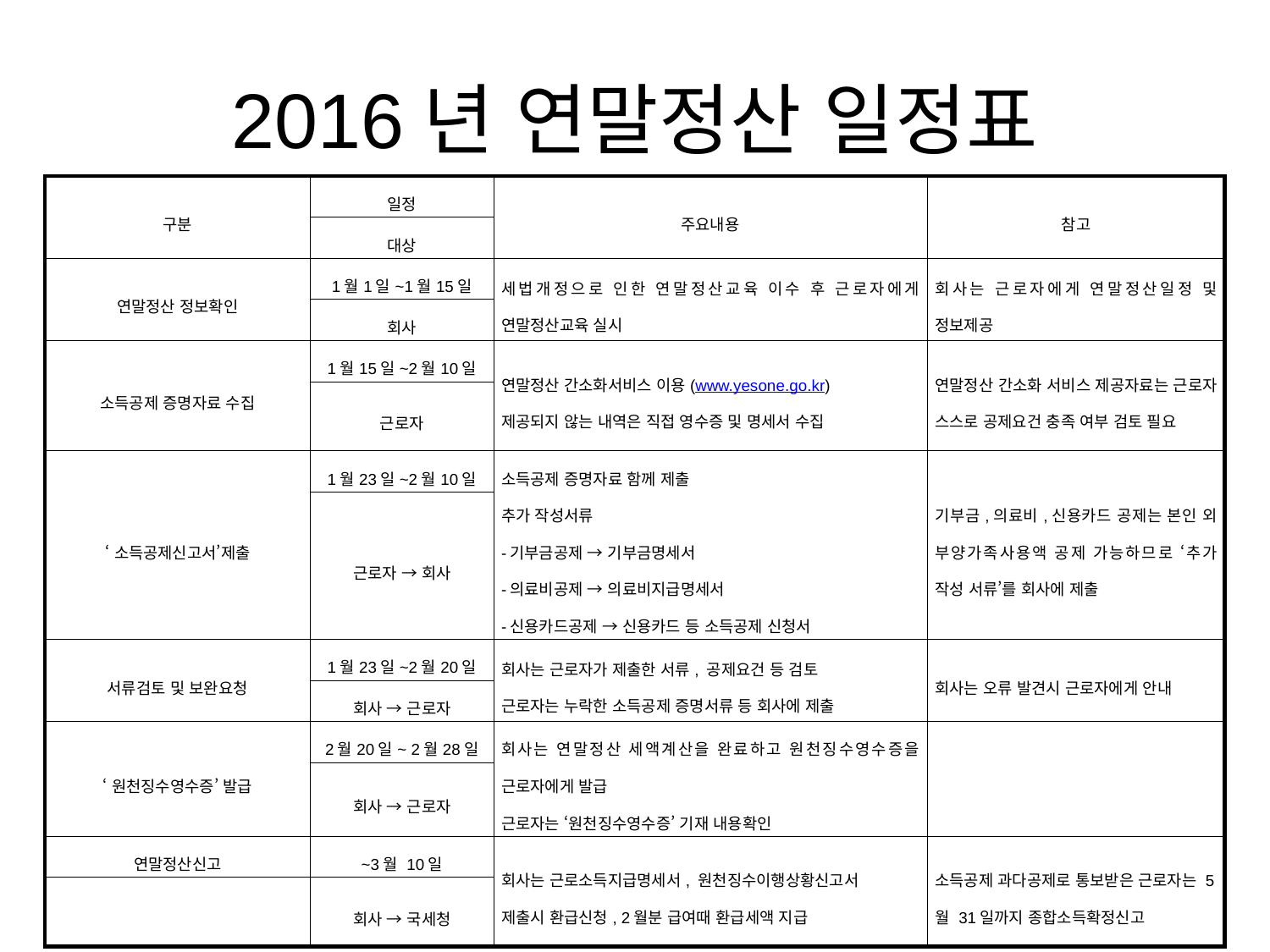

# 2016년 연말정산 일정표
| 구분 | 일정 | 주요내용 | 참고 |
| --- | --- | --- | --- |
|  | 대상 |  |  |
| 연말정산 정보확인 | 1월1일~1월15일 | 세법개정으로 인한 연말정산교육 이수 후 근로자에게 연말정산교육 실시 | 회사는 근로자에게 연말정산일정 및 정보제공 |
|  | 회사 |  |  |
| 소득공제 증명자료 수집 | 1월15일~2월10일 | 연말정산 간소화서비스 이용(www.yesone.go.kr) 제공되지 않는 내역은 직접 영수증 및 명세서 수집 | 연말정산 간소화 서비스 제공자료는 근로자 스스로 공제요건 충족 여부 검토 필요 |
|  | 근로자 |  |  |
| ‘소득공제신고서’제출 | 1월23일~2월10일 | 소득공제 증명자료 함께 제출 추가 작성서류 -기부금공제 → 기부금명세서 -의료비공제 → 의료비지급명세서 -신용카드공제 → 신용카드 등 소득공제 신청서 | 기부금,의료비,신용카드 공제는 본인 외 부양가족사용액 공제 가능하므로 ‘추가 작성 서류’를 회사에 제출 |
|  | 근로자 → 회사 |  |  |
| 서류검토 및 보완요청 | 1월23일~2월20일 | 회사는 근로자가 제출한 서류, 공제요건 등 검토 근로자는 누락한 소득공제 증명서류 등 회사에 제출 | 회사는 오류 발견시 근로자에게 안내 |
|  | 회사 → 근로자 |  |  |
| ‘원천징수영수증’ 발급 | 2월20일~ 2월28일 | 회사는 연말정산 세액계산을 완료하고 원천징수영수증을 근로자에게 발급 근로자는 ‘원천징수영수증’ 기재 내용확인 |  |
|  | 회사 → 근로자 |  |  |
| 연말정산신고 | ~3월 10일 | 회사는 근로소득지급명세서, 원천징수이행상황신고서 제출시 환급신청, 2월분 급여때 환급세액 지급 | 소득공제 과다공제로 통보받은 근로자는 5월 31일까지 종합소득확정신고 |
|  | 회사 → 국세청 |  |  |